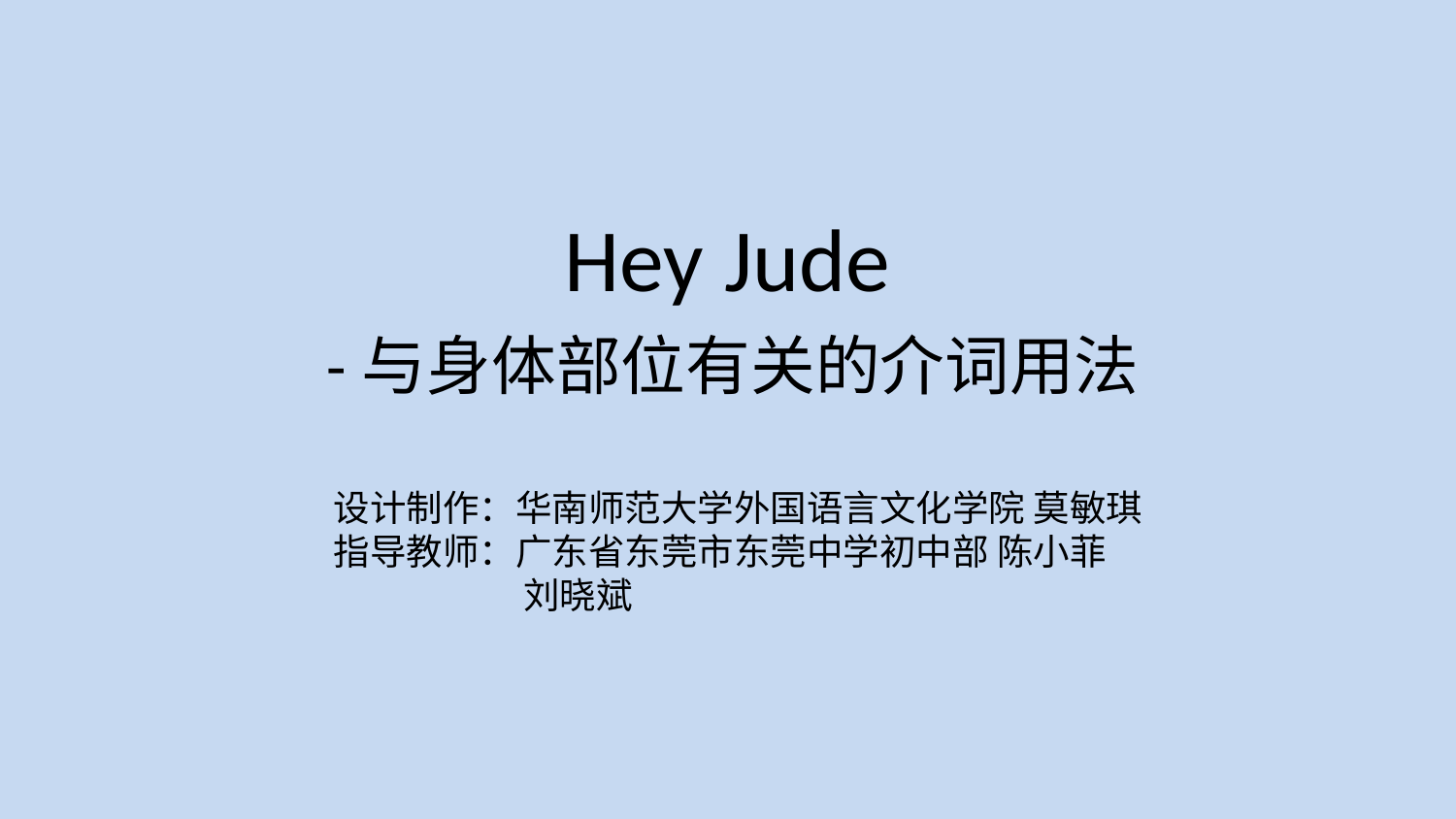

# Hey Jude
-与身体部位有关的介词用法
设计制作：华南师范大学外国语言文化学院 莫敏琪
指导教师：广东省东莞市东莞中学初中部 陈小菲
                      刘晓斌